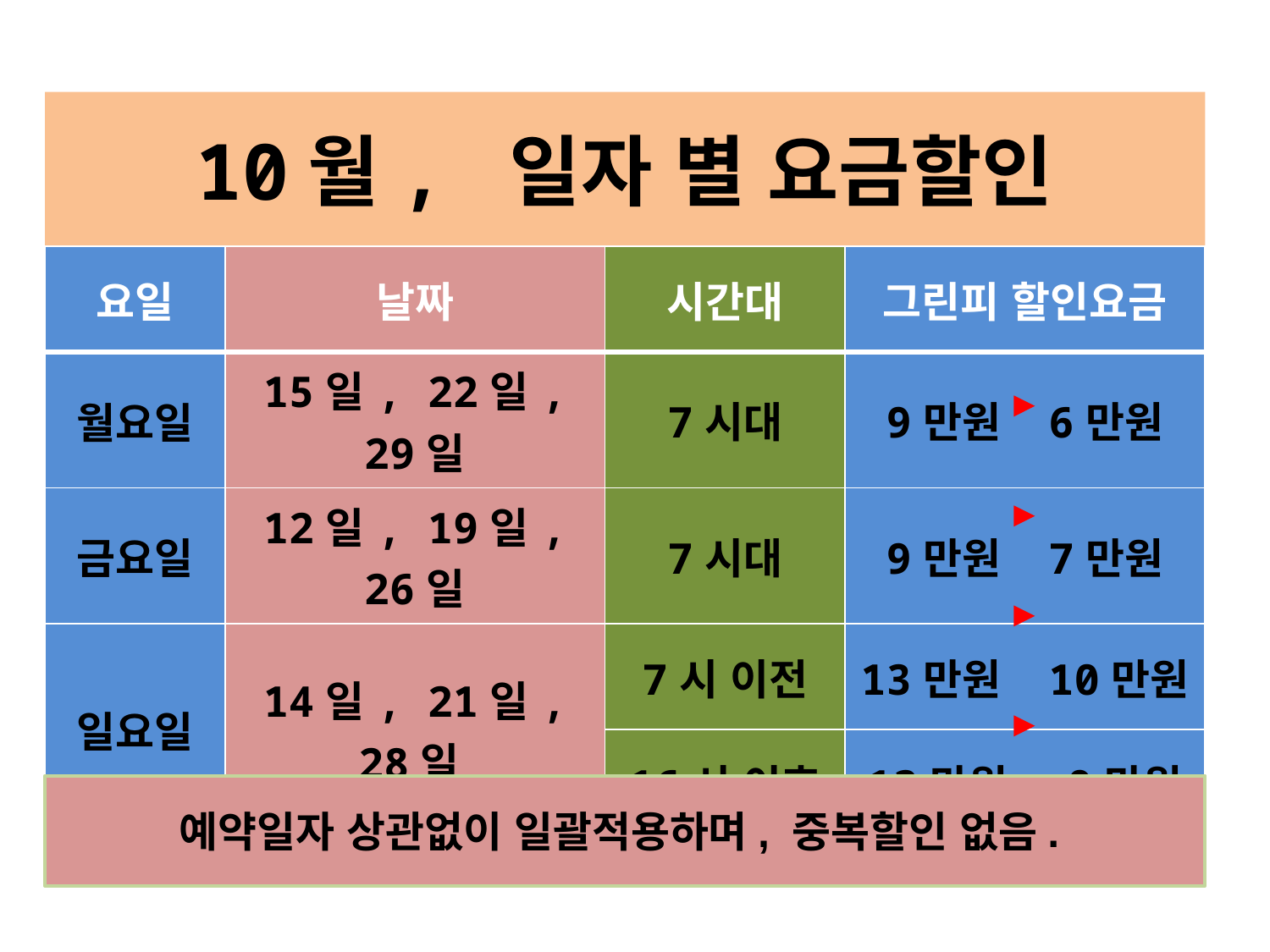

# 10월, 일자 별 요금할인
| 요일 | 날짜 | 시간대 | 그린피 할인요금 |
| --- | --- | --- | --- |
| 월요일 | 15일, 22일, 29일 | 7시대 | 9만원 6만원 |
| 금요일 | 12일, 19일, 26일 | 7시대 | 9만원 7만원 |
| 일요일 | 14일, 21일, 28일 | 7시 이전 | 13만원 10만원 |
|  |  | 16시 이후 | 13만원 9만원 |
예약일자 상관없이 일괄적용하며, 중복할인 없음.